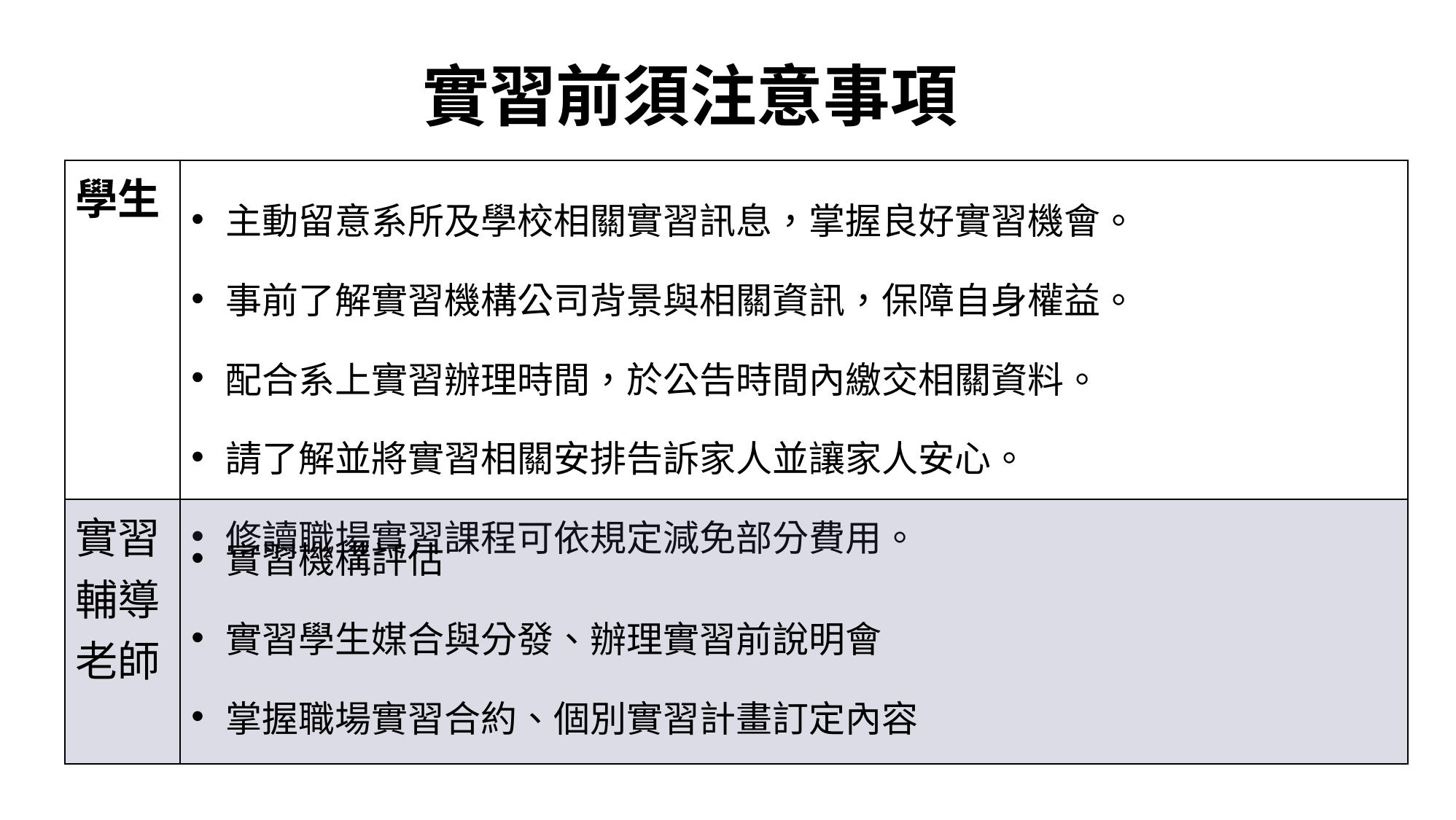

實習前須注意事項
| 學生 | 主動留意系所及學校相關實習訊息，掌握良好實習機會。 事前了解實習機構公司背景與相關資訊，保障自身權益。 配合系上實習辦理時間，於公告時間內繳交相關資料。 請了解並將實習相關安排告訴家人並讓家人安心。 修讀職場實習課程可依規定減免部分費用。 |
| --- | --- |
| 實習輔導老師 | 實習機構評估 實習學生媒合與分發、辦理實習前說明會 掌握職場實習合約、個別實習計畫訂定內容 |